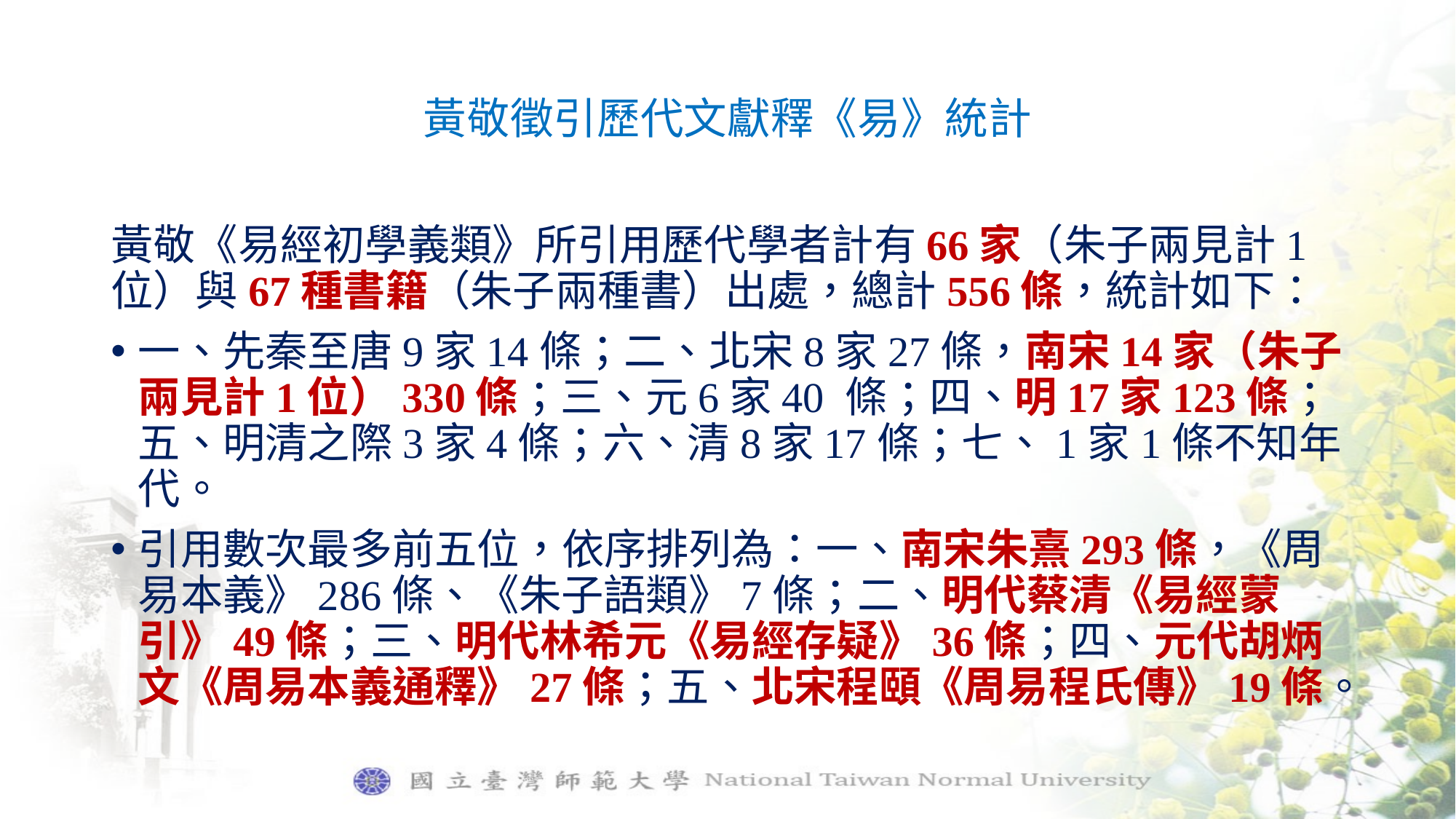

# 黃敬徵引歷代文獻釋《易》統計
黃敬《易經初學義類》所引用歷代學者計有66家（朱子兩見計1位）與67種書籍（朱子兩種書）出處，總計556條，統計如下：
一、先秦至唐9家14條；二、北宋8家27條，南宋14家（朱子兩見計1位）330條；三、元6家40 條；四、明17家123條；五、明清之際3家4條；六、清8家17條；七、1家1條不知年代。
引用數次最多前五位，依序排列為：一、南宋朱熹293條，《周易本義》286條、《朱子語類》7條；二、明代蔡清《易經蒙引》49條；三、明代林希元《易經存疑》36條；四、元代胡炳文《周易本義通釋》27條；五、北宋程頤《周易程氏傳》19條。